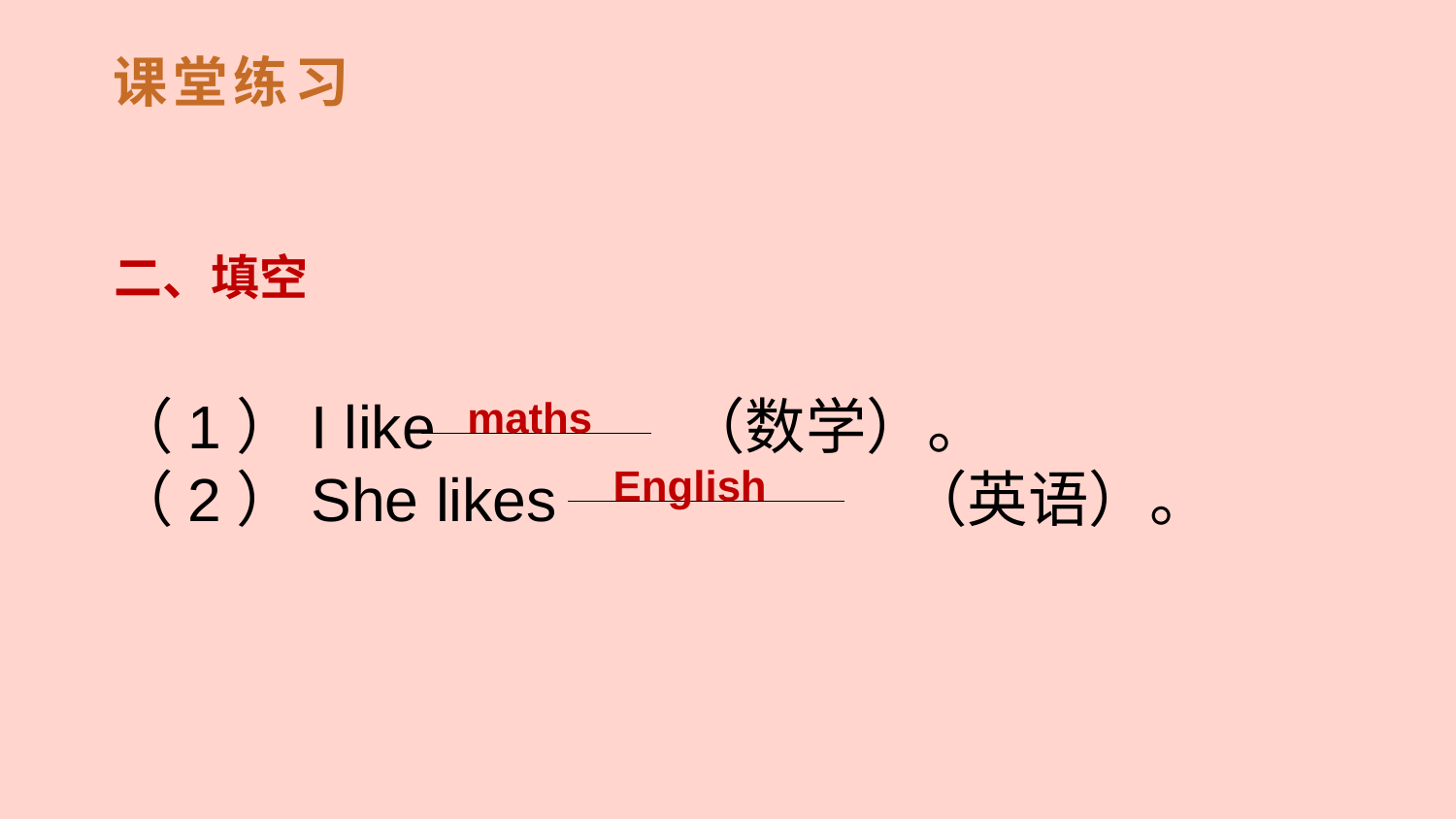

课堂练习
二、填空
（1）I like              （数学）。
（2）She likes                    （英语）。
maths
English